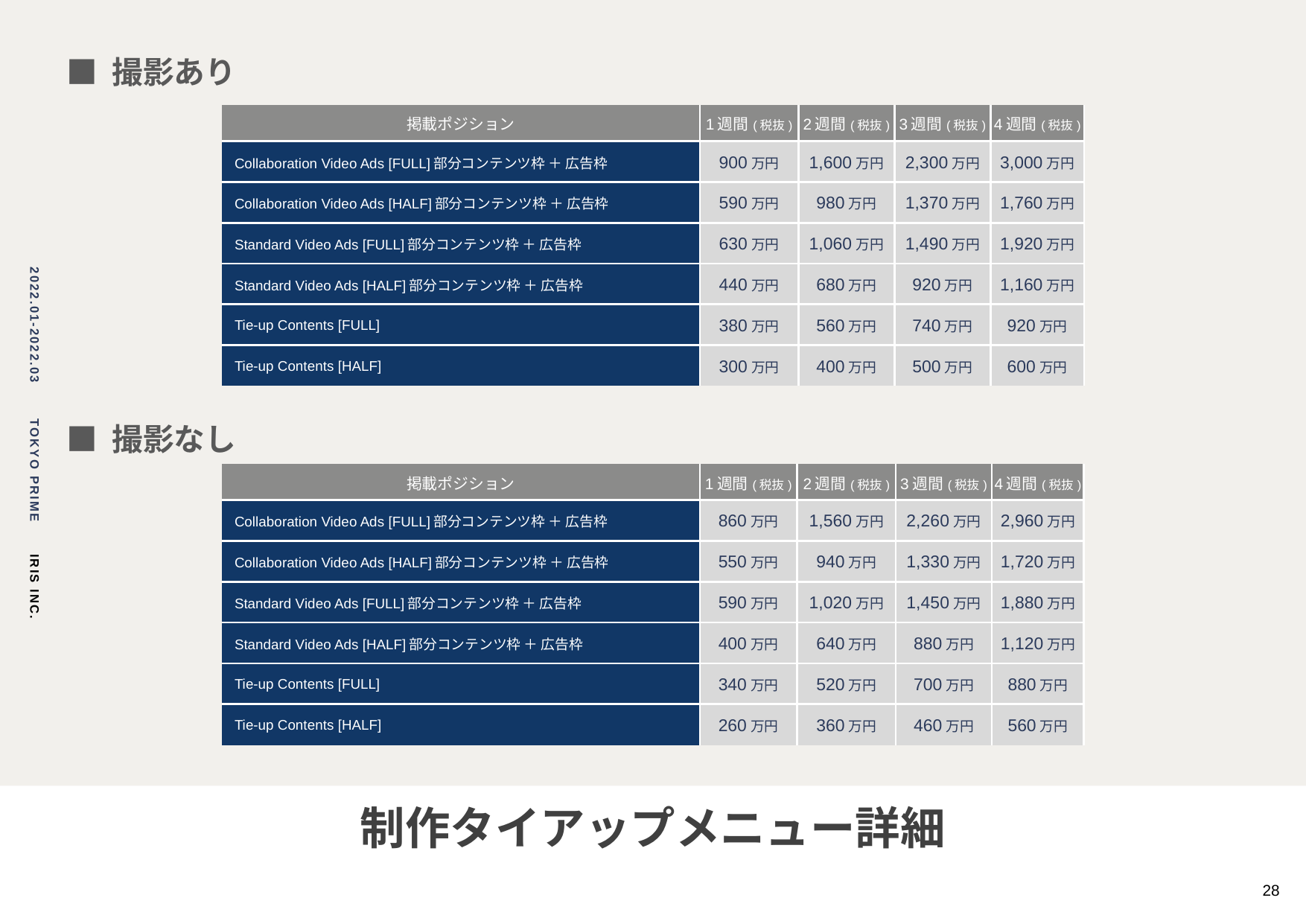

■ 撮影あり
| 掲載ポジション | 1週間(税抜) | 2週間(税抜) | 3週間(税抜) | 4週間(税抜) |
| --- | --- | --- | --- | --- |
| Collaboration Video Ads [FULL]部分コンテンツ枠 ＋ 広告枠 | 900万円 | 1,600万円 | 2,300万円 | 3,000万円 |
| Collaboration Video Ads [HALF]部分コンテンツ枠 ＋ 広告枠 | 590万円 | 980万円 | 1,370万円 | 1,760万円 |
| Standard Video Ads [FULL]部分コンテンツ枠 ＋ 広告枠 | 630万円 | 1,060万円 | 1,490万円 | 1,920万円 |
| Standard Video Ads [HALF]部分コンテンツ枠 ＋ 広告枠 | 440万円 | 680万円 | 920万円 | 1,160万円 |
| Tie-up Contents [FULL] | 380万円 | 560万円 | 740万円 | 920万円 |
| Tie-up Contents [HALF] | 300万円 | 400万円 | 500万円 | 600万円 |
■ 撮影なし
| 掲載ポジション | 1週間(税抜) | 2週間(税抜) | 3週間(税抜) | 4週間(税抜) |
| --- | --- | --- | --- | --- |
| Collaboration Video Ads [FULL]部分コンテンツ枠 ＋ 広告枠 | 860万円 | 1,560万円 | 2,260万円 | 2,960万円 |
| Collaboration Video Ads [HALF]部分コンテンツ枠 ＋ 広告枠 | 550万円 | 940万円 | 1,330万円 | 1,720万円 |
| Standard Video Ads [FULL]部分コンテンツ枠 ＋ 広告枠 | 590万円 | 1,020万円 | 1,450万円 | 1,880万円 |
| Standard Video Ads [HALF]部分コンテンツ枠 ＋ 広告枠 | 400万円 | 640万円 | 880万円 | 1,120万円 |
| Tie-up Contents [FULL] | 340万円 | 520万円 | 700万円 | 880万円 |
| Tie-up Contents [HALF] | 260万円 | 360万円 | 460万円 | 560万円 |
# 制作タイアップメニュー詳細